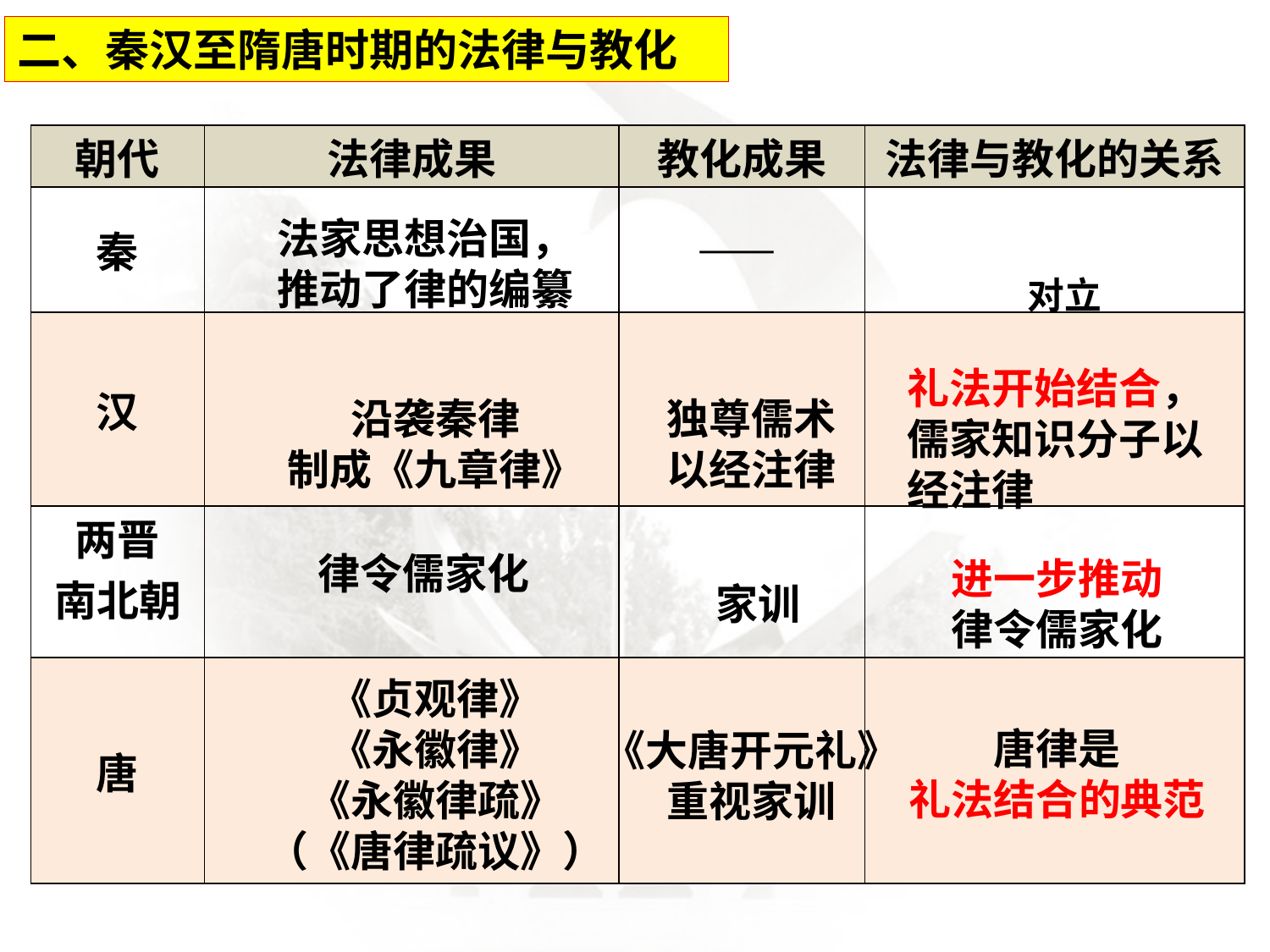

二、秦汉至隋唐时期的法律与教化
| 朝代 | 法律成果 | 教化成果 | 法律与教化的关系 |
| --- | --- | --- | --- |
| 秦 |  | —— |  |
| 汉 |  |  |  |
| 两晋 南北朝 |  |  |  |
| 唐 |  |  |  |
法家思想治国，
推动了律的编纂
对立
礼法开始结合，儒家知识分子以经注律
独尊儒术
以经注律
沿袭秦律
制成《九章律》
律令儒家化
进一步推动
律令儒家化
家训
《贞观律》
《永徽律》
《永徽律疏》
（《唐律疏议》）
唐律是
礼法结合的典范
《大唐开元礼》
重视家训